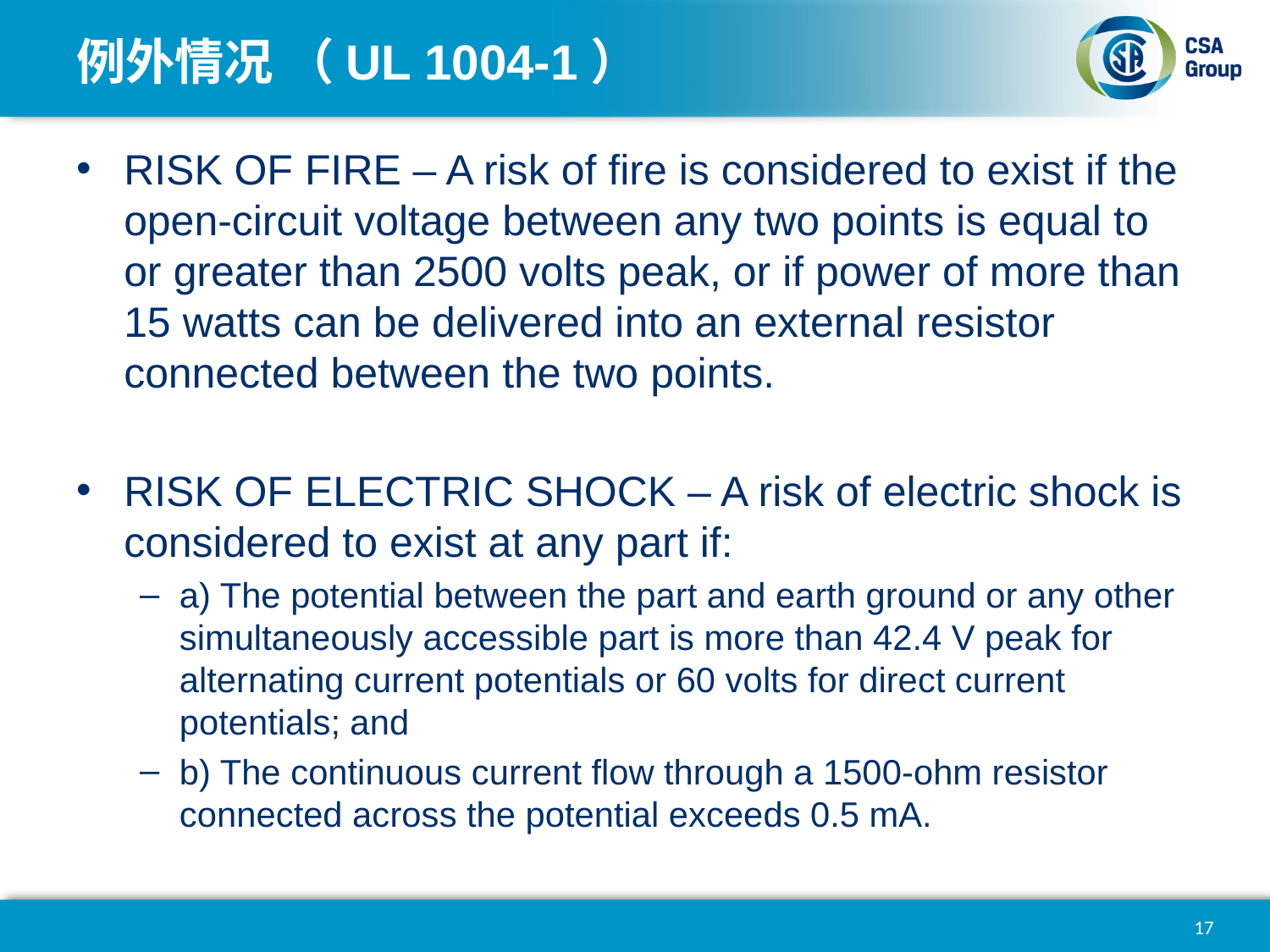

# 例外情况 （UL 1004-1）
RISK OF FIRE – A risk of fire is considered to exist if the open-circuit voltage between any two points is equal to or greater than 2500 volts peak, or if power of more than 15 watts can be delivered into an external resistor connected between the two points.

RISK OF ELECTRIC SHOCK – A risk of electric shock is considered to exist at any part if:
a) The potential between the part and earth ground or any other simultaneously accessible part is more than 42.4 V peak for alternating current potentials or 60 volts for direct current potentials; and
b) The continuous current flow through a 1500-ohm resistor connected across the potential exceeds 0.5 mA.
17